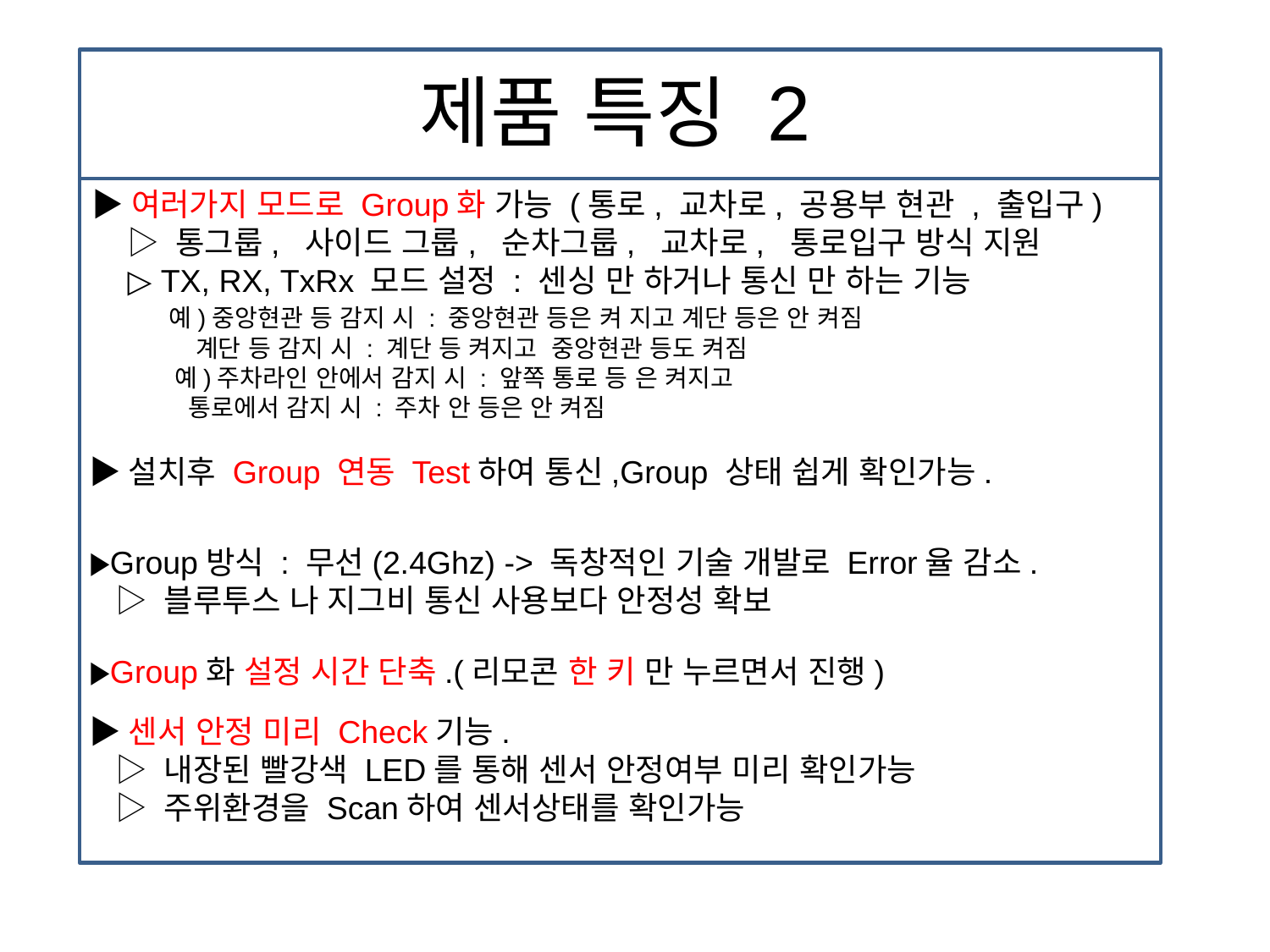

# 제품 특징 2

▶여러가지 모드로 Group화 가능 (통로, 교차로, 공용부 현관 , 출입구)
    ▷ 통그룹,  사이드 그룹,  순차그룹,  교차로,  통로입구 방식 지원
    ▷ TX, RX, TxRx 모드 설정 : 센싱 만 하거나 통신 만 하는 기능
         예)중앙현관 등 감지 시 : 중앙현관 등은 켜 지고 계단 등은 안 켜짐
              계단 등 감지 시 : 계단 등 켜지고  중앙현관 등도 켜짐
           예)주차라인 안에서 감지 시 : 앞쪽 통로 등 은 켜지고
             통로에서 감지 시 : 주차 안 등은 안 켜짐
▶설치후 Group 연동 Test하여 통신,Group 상태 쉽게 확인가능.
▶Group방식 : 무선(2.4Ghz) -> 독창적인 기술 개발로 Error율 감소.
   ▷ 블루투스 나 지그비 통신 사용보다 안정성 확보
▶Group화 설정 시간 단축.(리모콘 한 키 만 누르면서 진행)
▶센서 안정 미리 Check기능.
   ▷ 내장된 빨강색 LED를 통해 센서 안정여부 미리 확인가능
   ▷ 주위환경을 Scan하여 센서상태를 확인가능